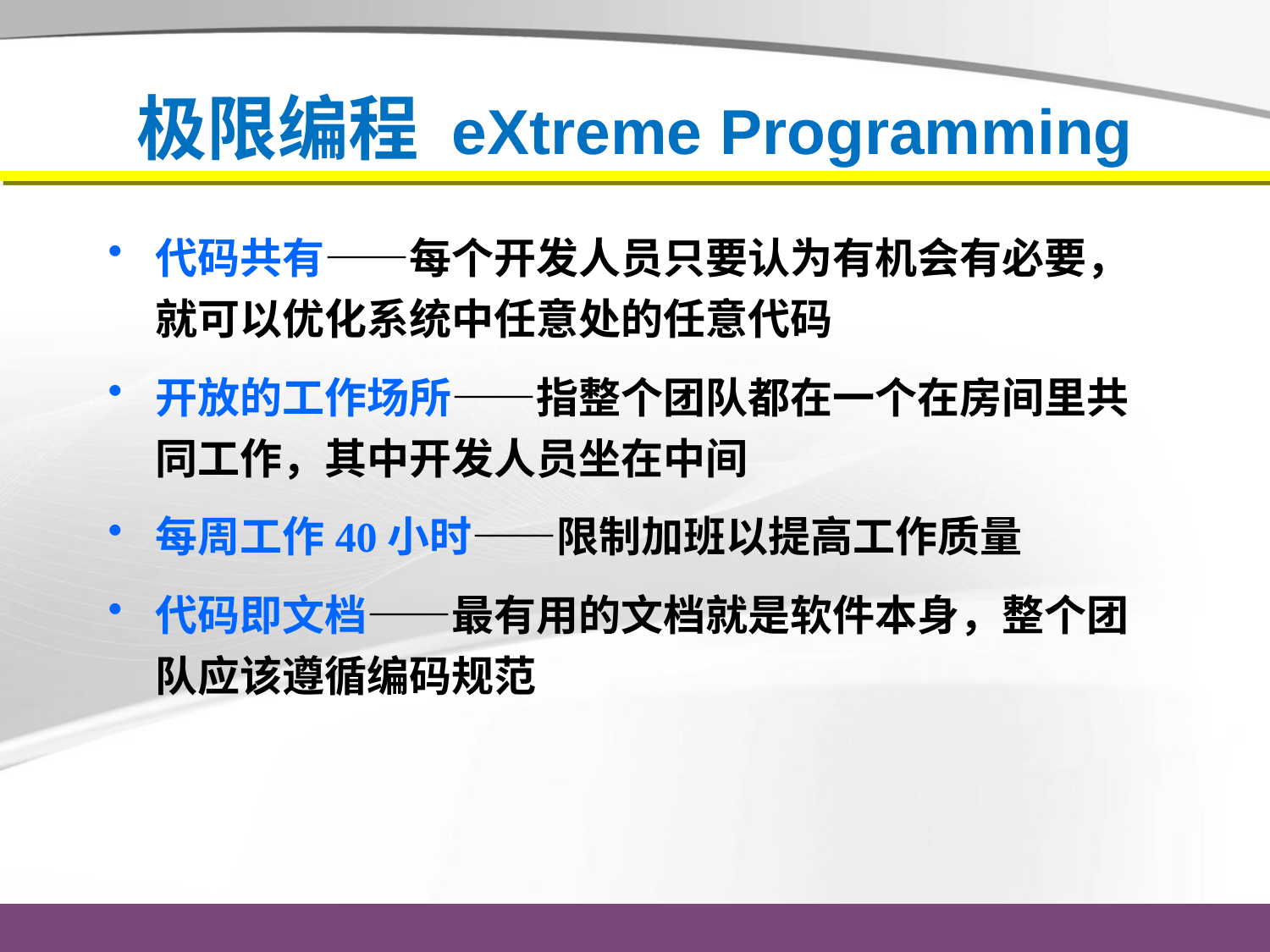

# 极限编程 eXtreme Programming
代码共有——每个开发人员只要认为有机会有必要，就可以优化系统中任意处的任意代码
开放的工作场所——指整个团队都在一个在房间里共同工作，其中开发人员坐在中间
每周工作40小时——限制加班以提高工作质量
代码即文档——最有用的文档就是软件本身，整个团队应该遵循编码规范